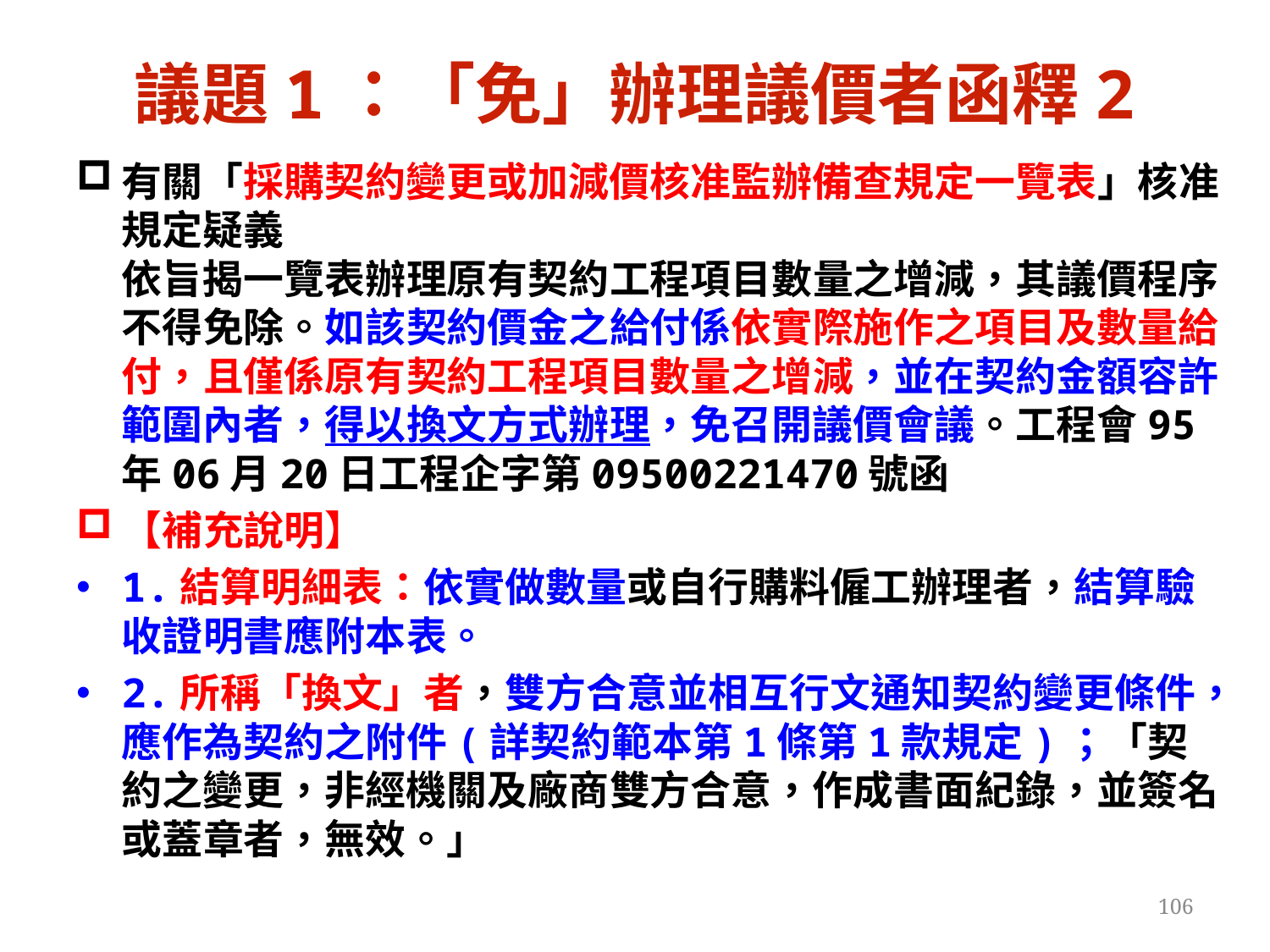

議題1：「免」辦理議價者函釋2
有關「採購契約變更或加減價核准監辦備查規定一覽表」核准規定疑義
依旨揭一覽表辦理原有契約工程項目數量之增減，其議價程序不得免除。如該契約價金之給付係依實際施作之項目及數量給付，且僅係原有契約工程項目數量之增減，並在契約金額容許範圍內者，得以換文方式辦理，免召開議價會議。工程會95年06月20日工程企字第09500221470號函
【補充說明】
1.結算明細表：依實做數量或自行購料僱工辦理者，結算驗收證明書應附本表。
2.所稱「換文」者，雙方合意並相互行文通知契約變更條件，應作為契約之附件(詳契約範本第1條第1款規定)；「契約之變更，非經機關及廠商雙方合意，作成書面紀錄，並簽名或蓋章者，無效。」

106